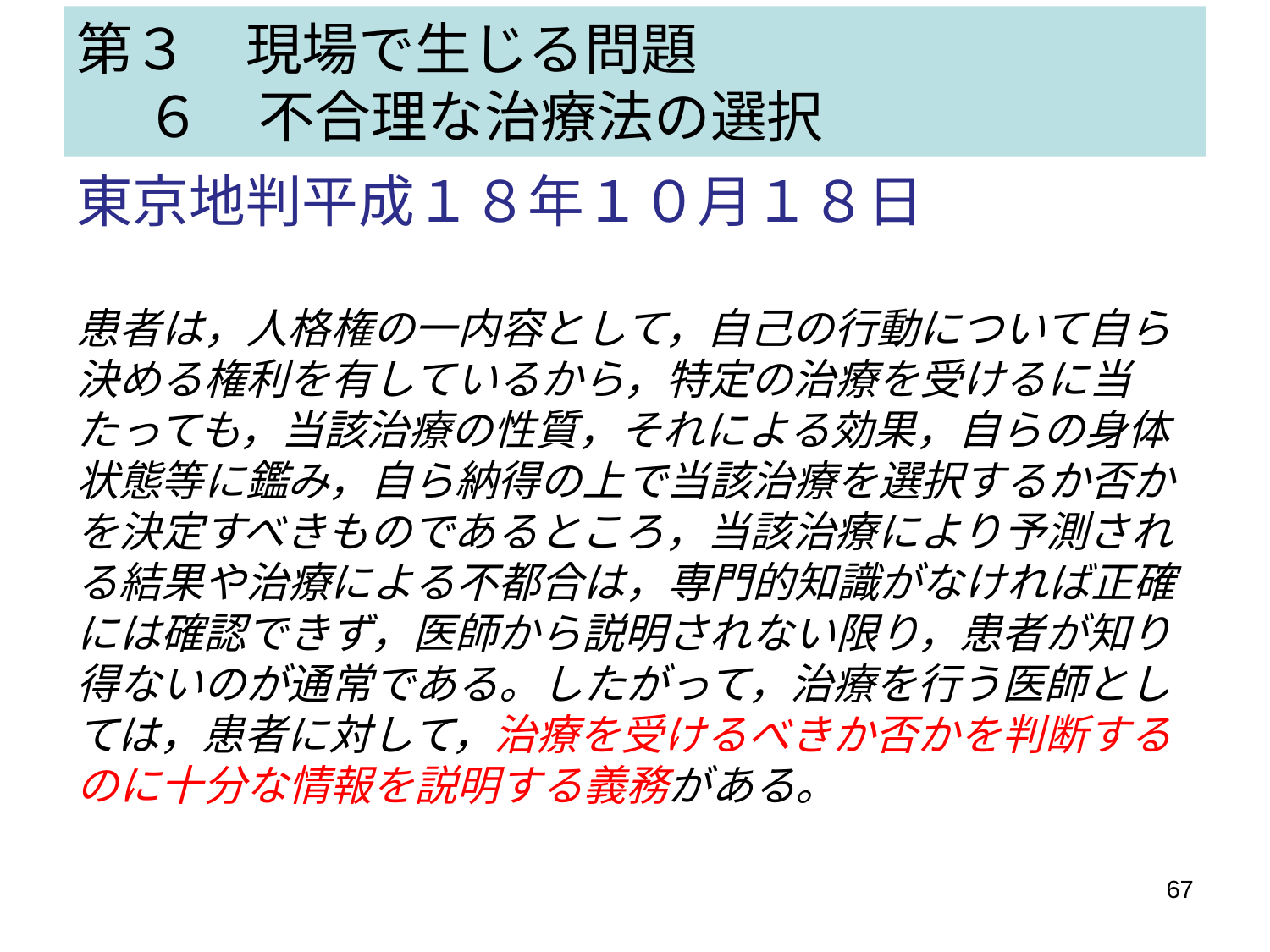

# 第３　現場で生じる問題 　 ６　不合理な治療法の選択
東京地判平成１８年１０月１８日

患者は，人格権の一内容として，自己の行動について自ら決める権利を有しているから，特定の治療を受けるに当たっても，当該治療の性質，それによる効果，自らの身体状態等に鑑み，自ら納得の上で当該治療を選択するか否かを決定すべきものであるところ，当該治療により予測される結果や治療による不都合は，専門的知識がなければ正確には確認できず，医師から説明されない限り，患者が知り得ないのが通常である。したがって，治療を行う医師としては，患者に対して，治療を受けるべきか否かを判断するのに十分な情報を説明する義務がある。

67